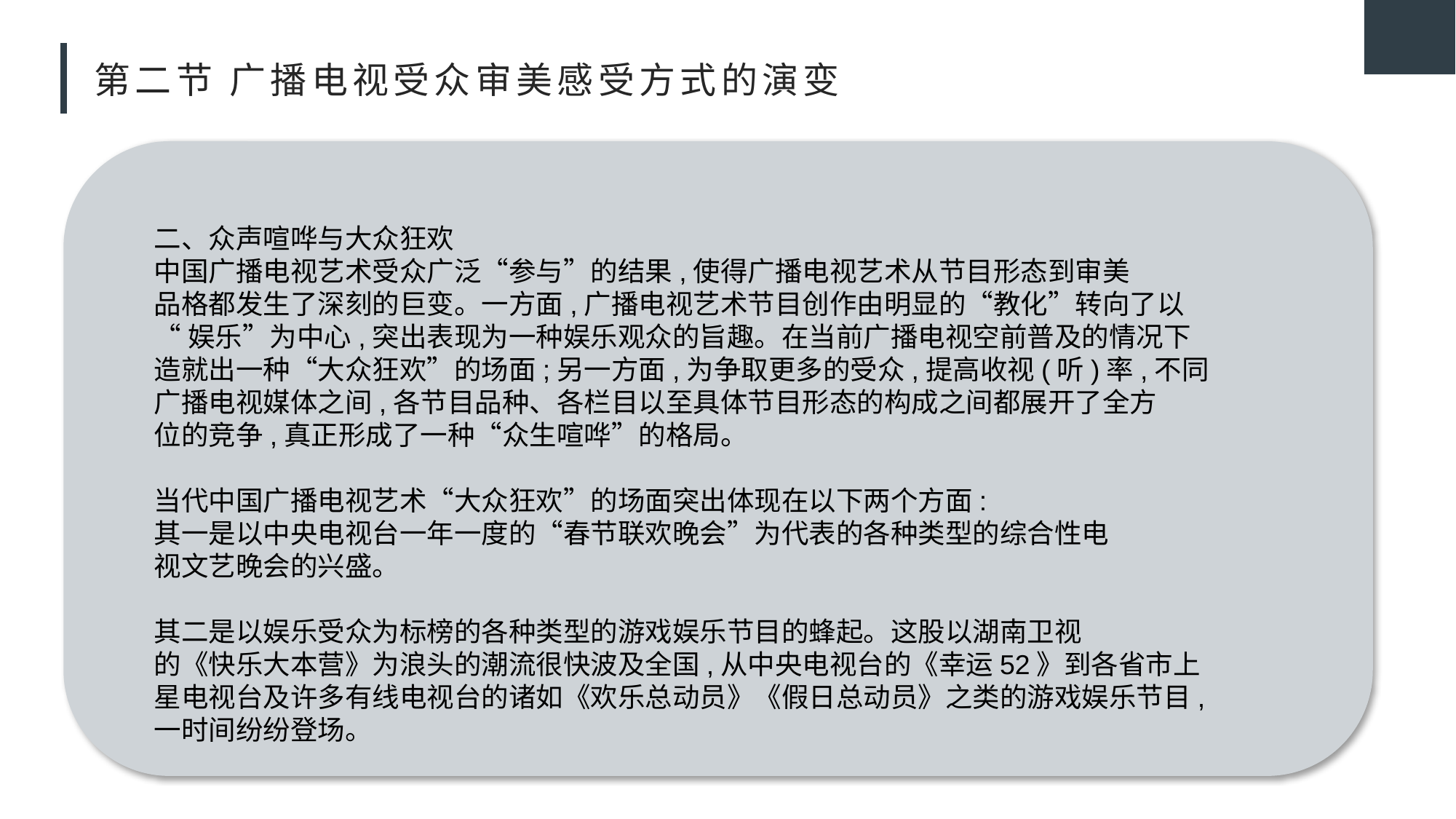

# 第二节 广播电视受众审美感受方式的演变

二、众声喧哗与大众狂欢
中国广播电视艺术受众广泛“参与”的结果,使得广播电视艺术从节目形态到审美
品格都发生了深刻的巨变。一方面,广播电视艺术节目创作由明显的“教化”转向了以
“娱乐”为中心,突出表现为一种娱乐观众的旨趣。在当前广播电视空前普及的情况下
造就出一种“大众狂欢”的场面;另一方面,为争取更多的受众,提高收视(听)率,不同
广播电视媒体之间,各节目品种、各栏目以至具体节目形态的构成之间都展开了全方
位的竞争,真正形成了一种“众生喧哗”的格局。

当代中国广播电视艺术“大众狂欢”的场面突出体现在以下两个方面:
其一是以中央电视台一年一度的“春节联欢晚会”为代表的各种类型的综合性电
视文艺晚会的兴盛。

其二是以娱乐受众为标榜的各种类型的游戏娱乐节目的蜂起。这股以湖南卫视
的《快乐大本营》为浪头的潮流很快波及全国,从中央电视台的《幸运52》到各省市上
星电视台及许多有线电视台的诸如《欢乐总动员》《假日总动员》之类的游戏娱乐节目,
一时间纷纷登场。